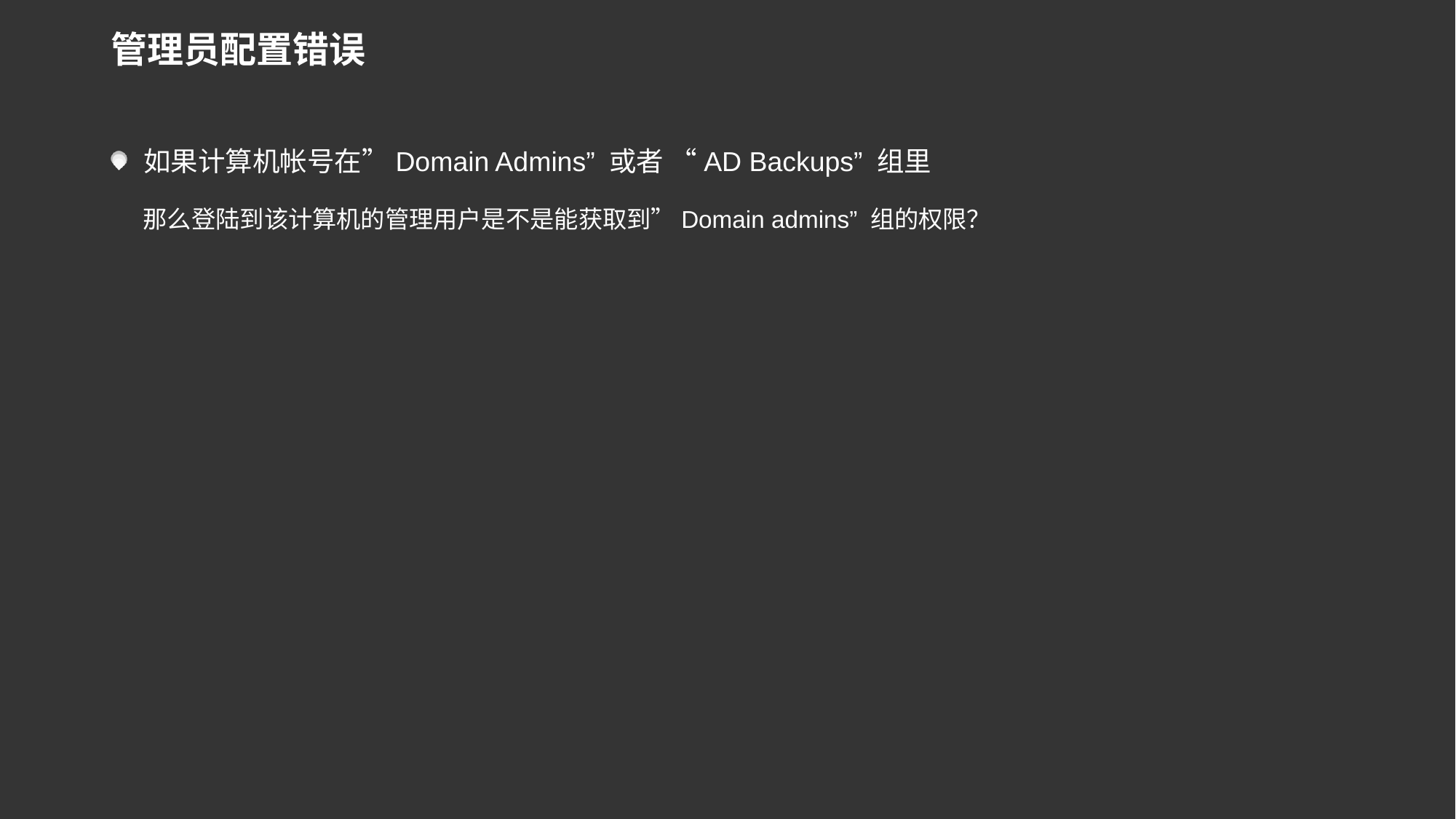

# 管理员配置错误
如果计算机帐号在”Domain Admins” 或者 “AD Backups” 组里

那么登陆到该计算机的管理用户是不是能获取到”Domain admins” 组的权限？